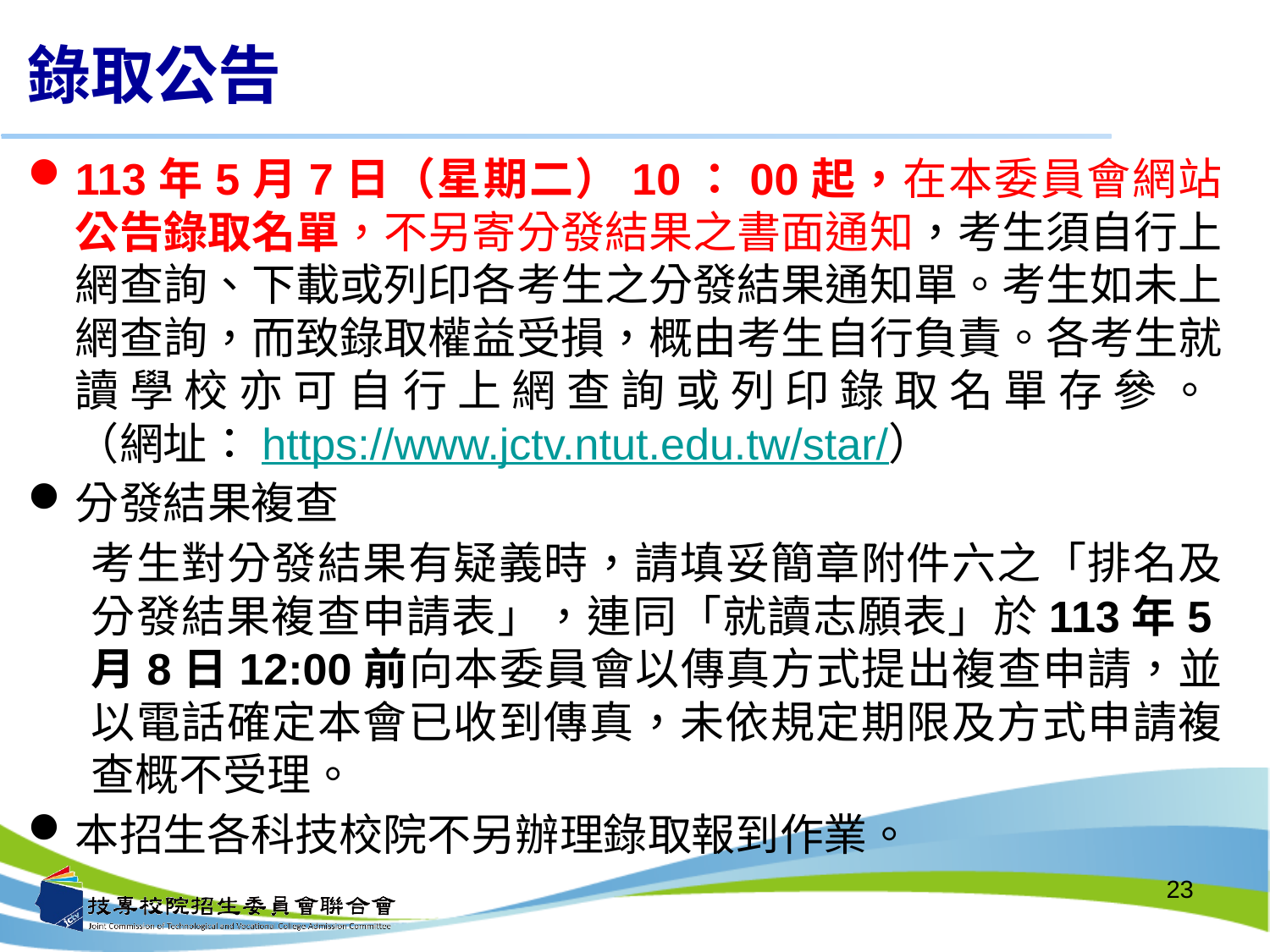

# 錄取公告
113年5月7日（星期二）10：00起，在本委員會網站公告錄取名單，不另寄分發結果之書面通知，考生須自行上網查詢、下載或列印各考生之分發結果通知單。考生如未上網查詢，而致錄取權益受損，概由考生自行負責。各考生就讀學校亦可自行上網查詢或列印錄取名單存參。
（網址：https://www.jctv.ntut.edu.tw/star/）
分發結果複查
考生對分發結果有疑義時，請填妥簡章附件六之「排名及分發結果複查申請表」，連同「就讀志願表」於113年5月8日12:00前向本委員會以傳真方式提出複查申請，並以電話確定本會已收到傳真，未依規定期限及方式申請複查概不受理。
本招生各科技校院不另辦理錄取報到作業。
23